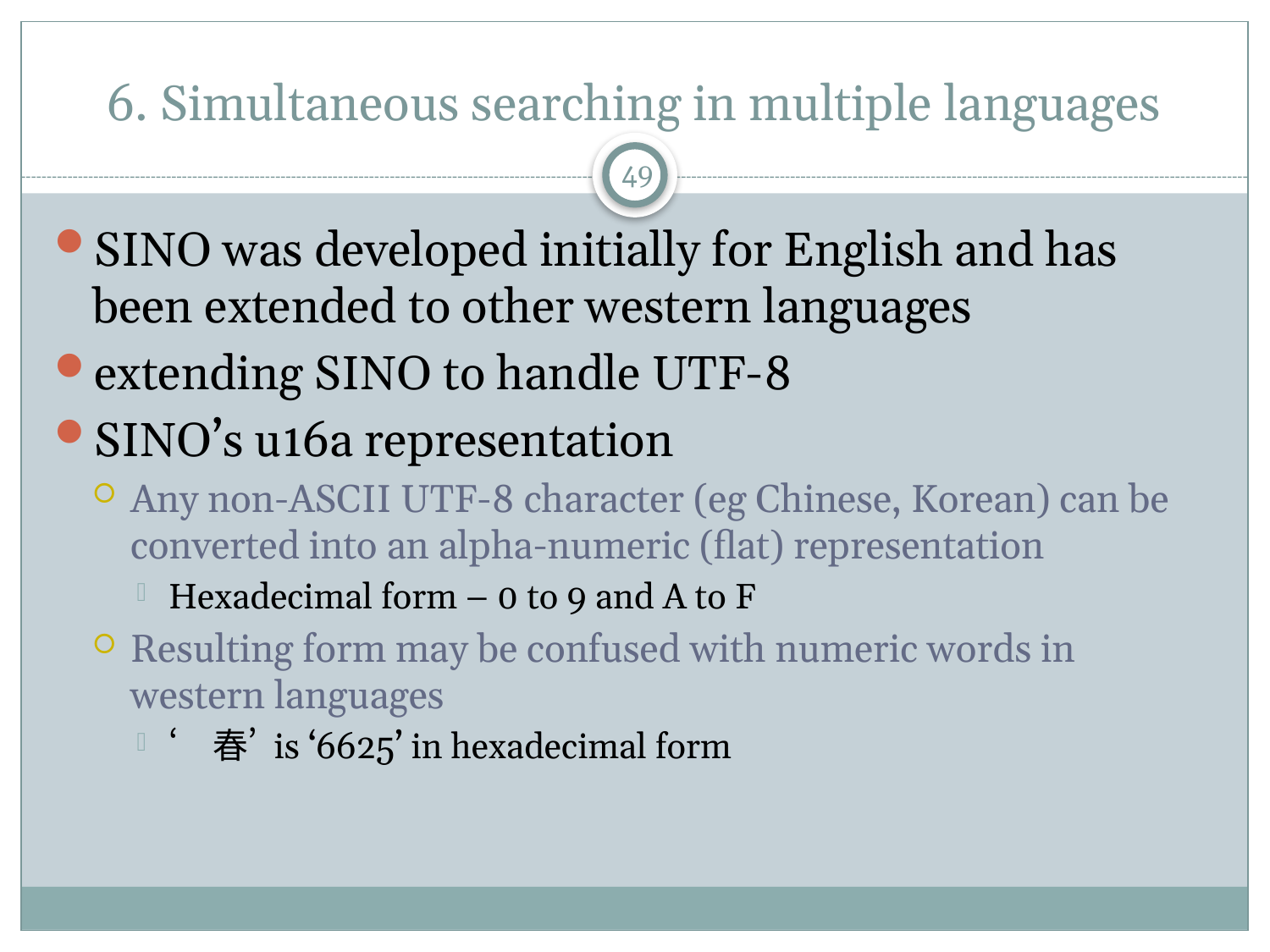

# 6. Simultaneous searching in multiple languages
49
SINO was developed initially for English and has been extended to other western languages
extending SINO to handle UTF-8
SINO’s u16a representation
Any non-ASCII UTF-8 character (eg Chinese, Korean) can be converted into an alpha-numeric (flat) representation
Hexadecimal form – 0 to 9 and A to F
Resulting form may be confused with numeric words in western languages
‘春’ is ‘6625’ in hexadecimal form